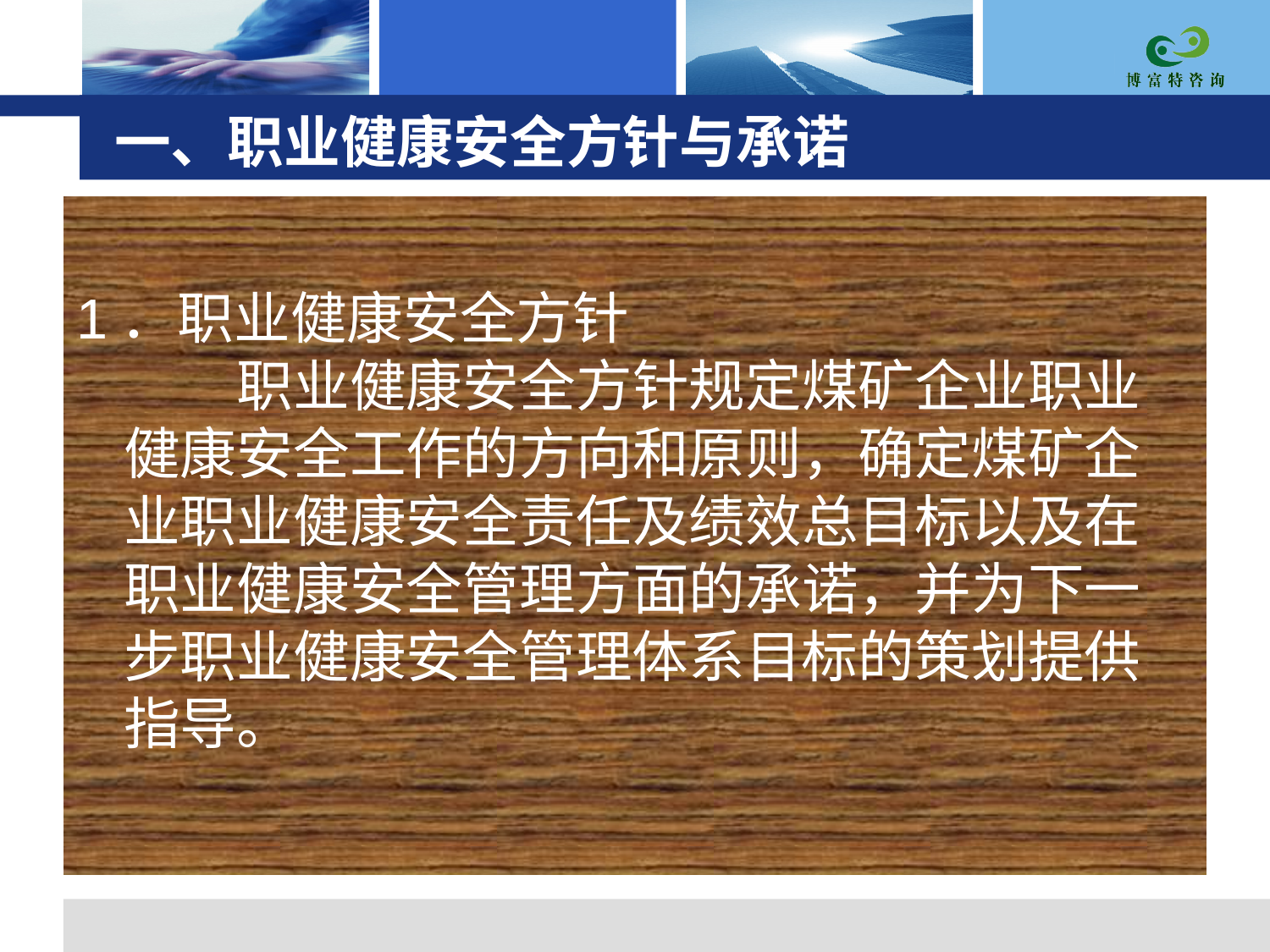

# 一、职业健康安全方针与承诺

1．职业健康安全方针
　　职业健康安全方针规定煤矿企业职业健康安全工作的方向和原则，确定煤矿企业职业健康安全责任及绩效总目标以及在职业健康安全管理方面的承诺，并为下一步职业健康安全管理体系目标的策划提供指导。